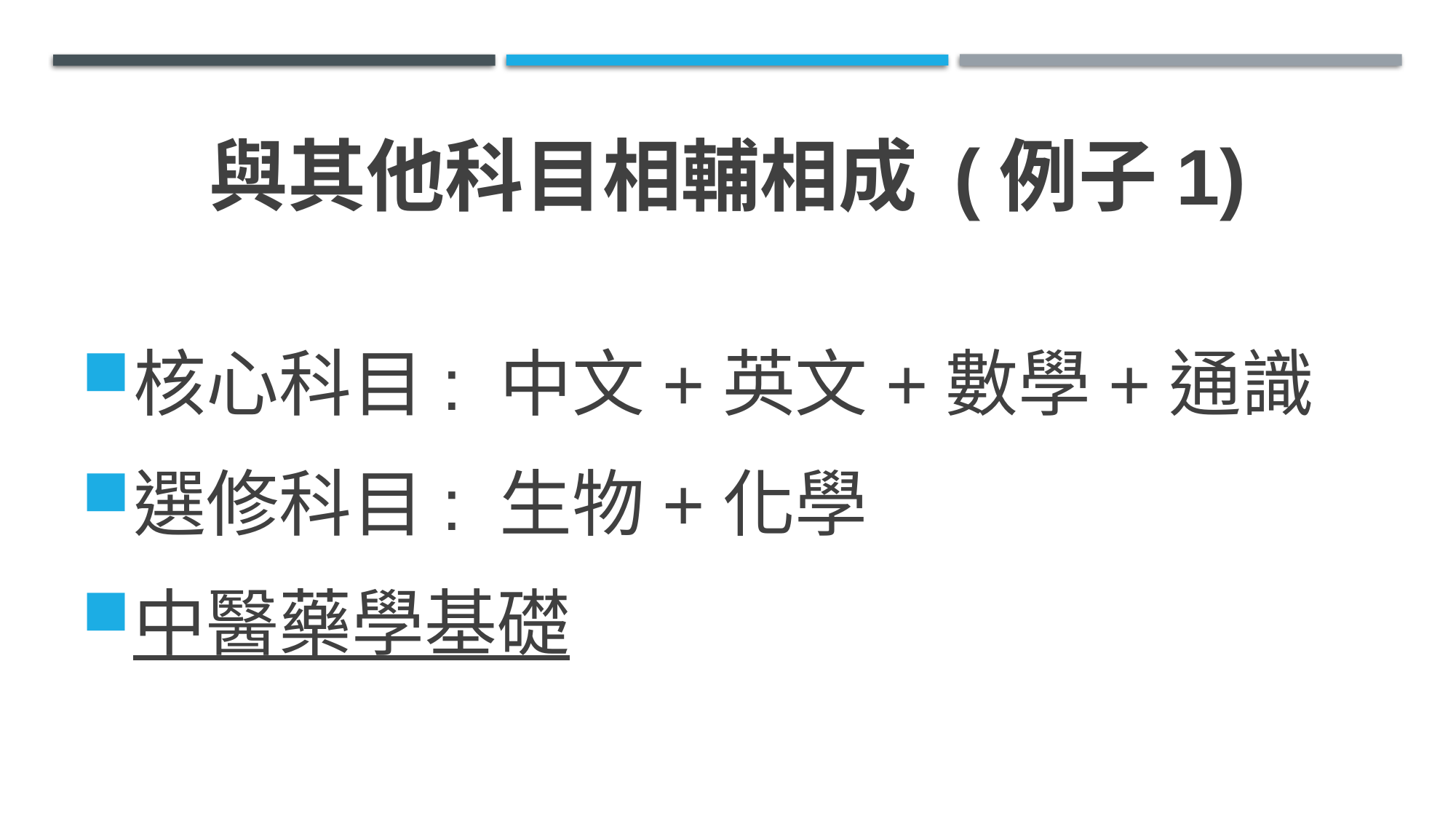

# 與其他科目相輔相成 (例子1)
核心科目: 中文+英文+數學+通識
選修科目: 生物+化學
中醫藥學基礎